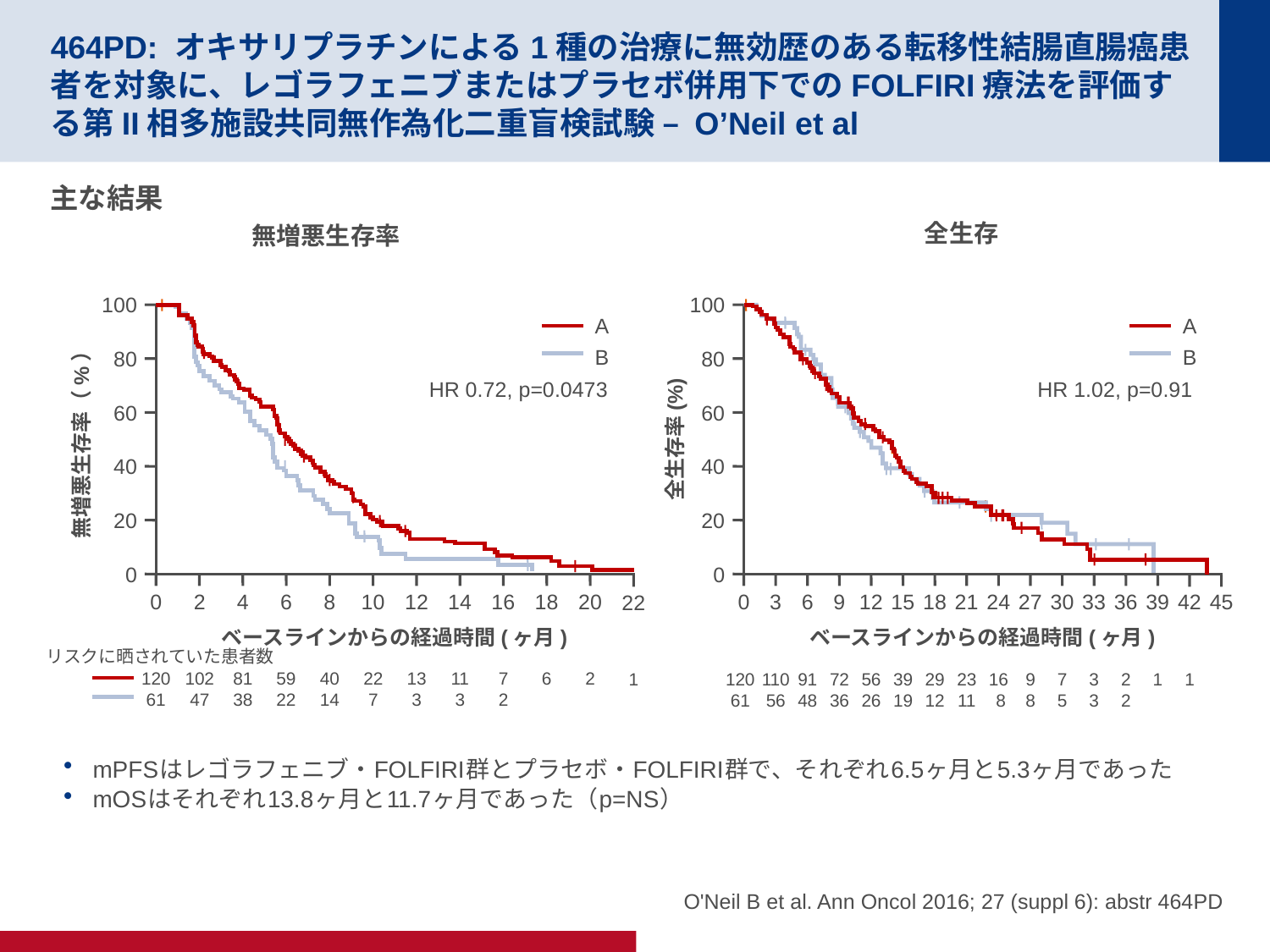

# 464PD: オキサリプラチンによる1種の治療に無効歴のある転移性結腸直腸癌患者を対象に、レゴラフェニブまたはプラセボ併用下でのFOLFIRI療法を評価する第II相多施設共同無作為化二重盲検試験 – O’Neil et al
主な結果
全生存
無増悪生存率
100
100

A
B
A
B
80
80

HR 0.72, p=0.0473
HR 1.02, p=0.91
60
60

無増悪生存率（%）
全生存率(%)

40
40

20
20

0
0

0
2
4
6
8
10
12
14
16
18
20
0
3
6
9
12
15
18
21
24
27
30
33
36
39
42
45
22
ベースラインからの経過時間(ヶ月)
ベースラインからの経過時間(ヶ月)
リスクに晒されていた患者数
120
61
102
47
81
38
59
22
40
14
22
7
13
3
11
3
7
2
6
2
1
120
61
110
56
91
48
72
36
56
26
39
19
29
12
23
11
16
 8
9
8
7
5
3
3
2
2
1
1
mPFSはレゴラフェニブ・FOLFIRI群とプラセボ・FOLFIRI群で、それぞれ6.5ヶ月と5.3ヶ月であった
mOSはそれぞれ13.8ヶ月と11.7ヶ月であった（p=NS）

O'Neil B et al. Ann Oncol 2016; 27 (suppl 6): abstr 464PD